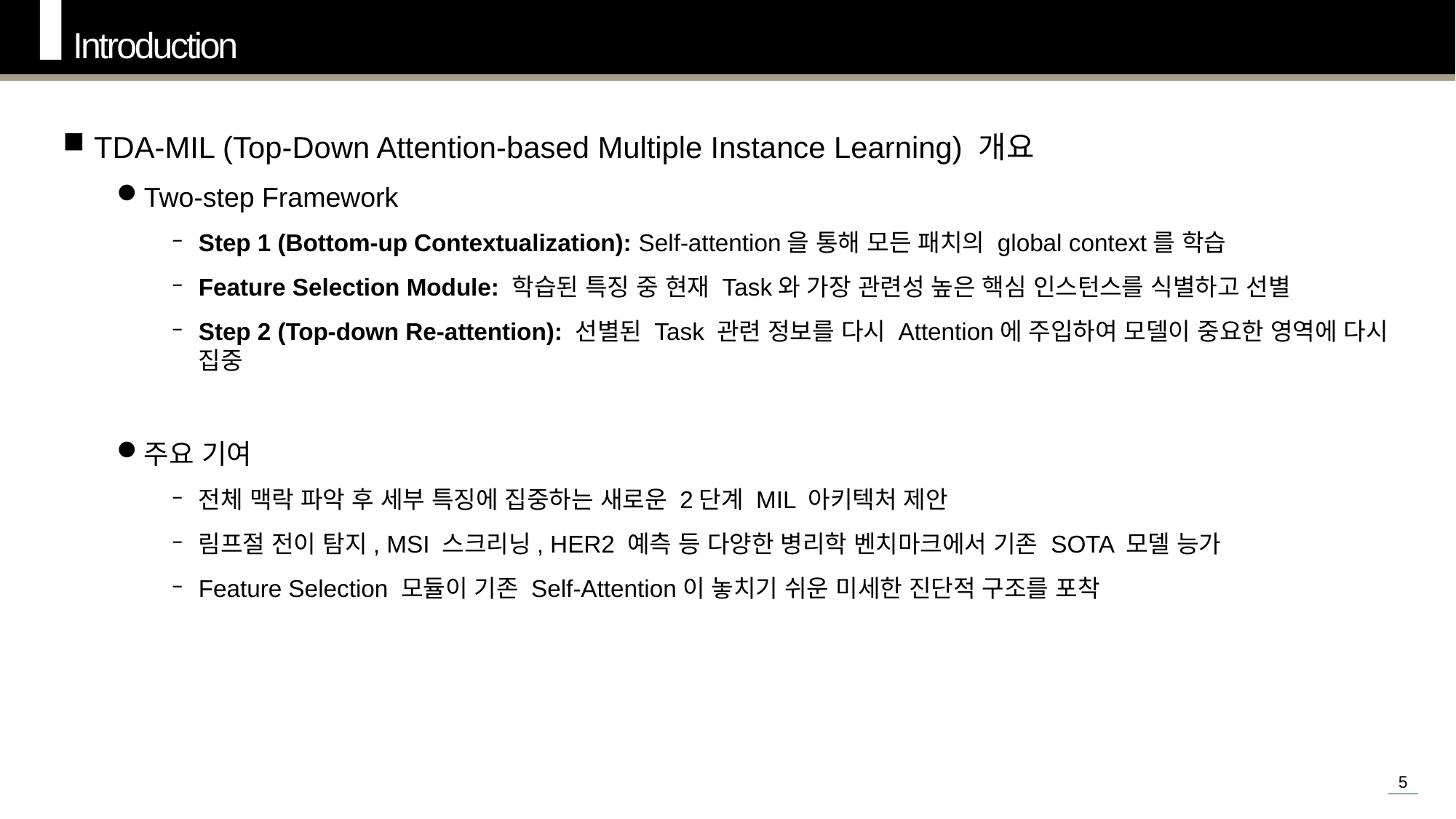

Introduction
TDA-MIL (Top-Down Attention-based Multiple Instance Learning) 개요
Two-step Framework
Step 1 (Bottom-up Contextualization): Self-attention을 통해 모든 패치의 global context를 학습
Feature Selection Module: 학습된 특징 중 현재 Task와 가장 관련성 높은 핵심 인스턴스를 식별하고 선별
Step 2 (Top-down Re-attention): 선별된 Task 관련 정보를 다시 Attention에 주입하여 모델이 중요한 영역에 다시 집중

주요 기여
전체 맥락 파악 후 세부 특징에 집중하는 새로운 2단계 MIL 아키텍처 제안
림프절 전이 탐지, MSI 스크리닝, HER2 예측 등 다양한 병리학 벤치마크에서 기존 SOTA 모델 능가
Feature Selection 모듈이 기존 Self-Attention이 놓치기 쉬운 미세한 진단적 구조를 포착